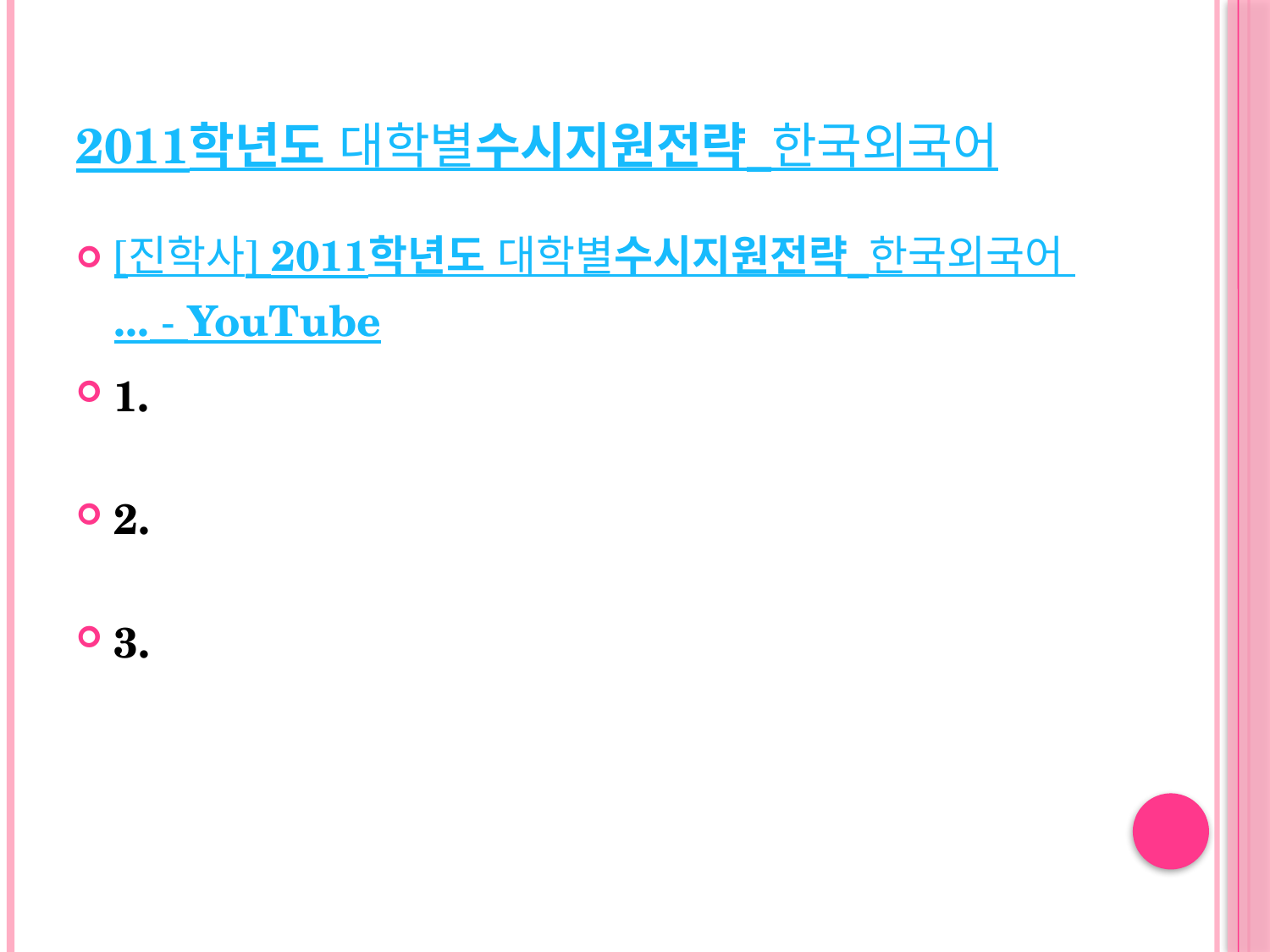

# 2011학년도 대학별수시지원전략_한국외국어
[진학사] 2011학년도 대학별수시지원전략_한국외국어 ... - YouTube
1.

2.

3.